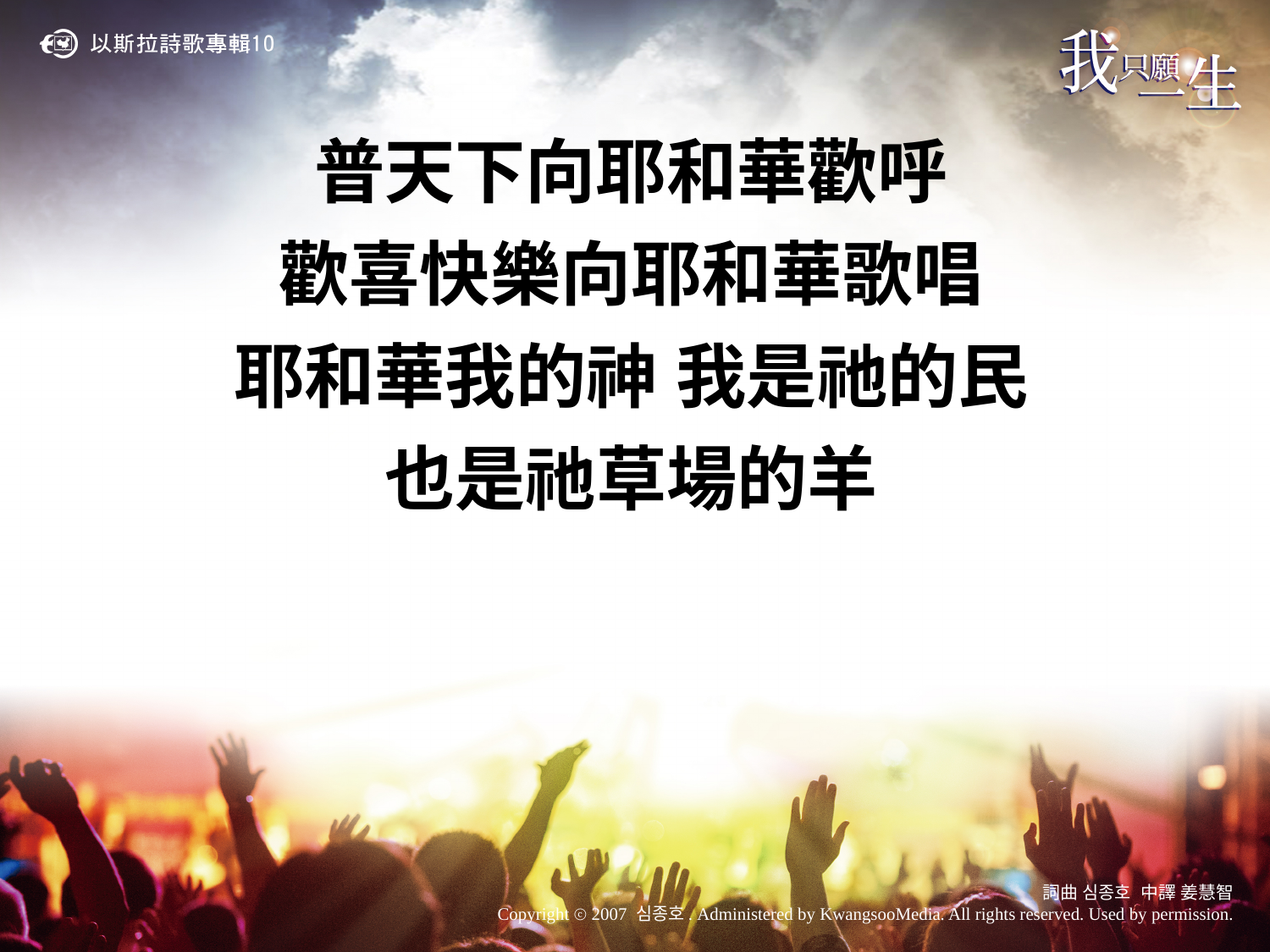

普天下向耶和華歡呼
歡喜快樂向耶和華歌唱
耶和華我的神 我是祂的民
也是祂草場的羊
詞曲 심종호  中譯 姜慧智
Copyright ⓒ 2007 심종호. Administered by KwangsooMedia. All rights reserved. Used by permission.